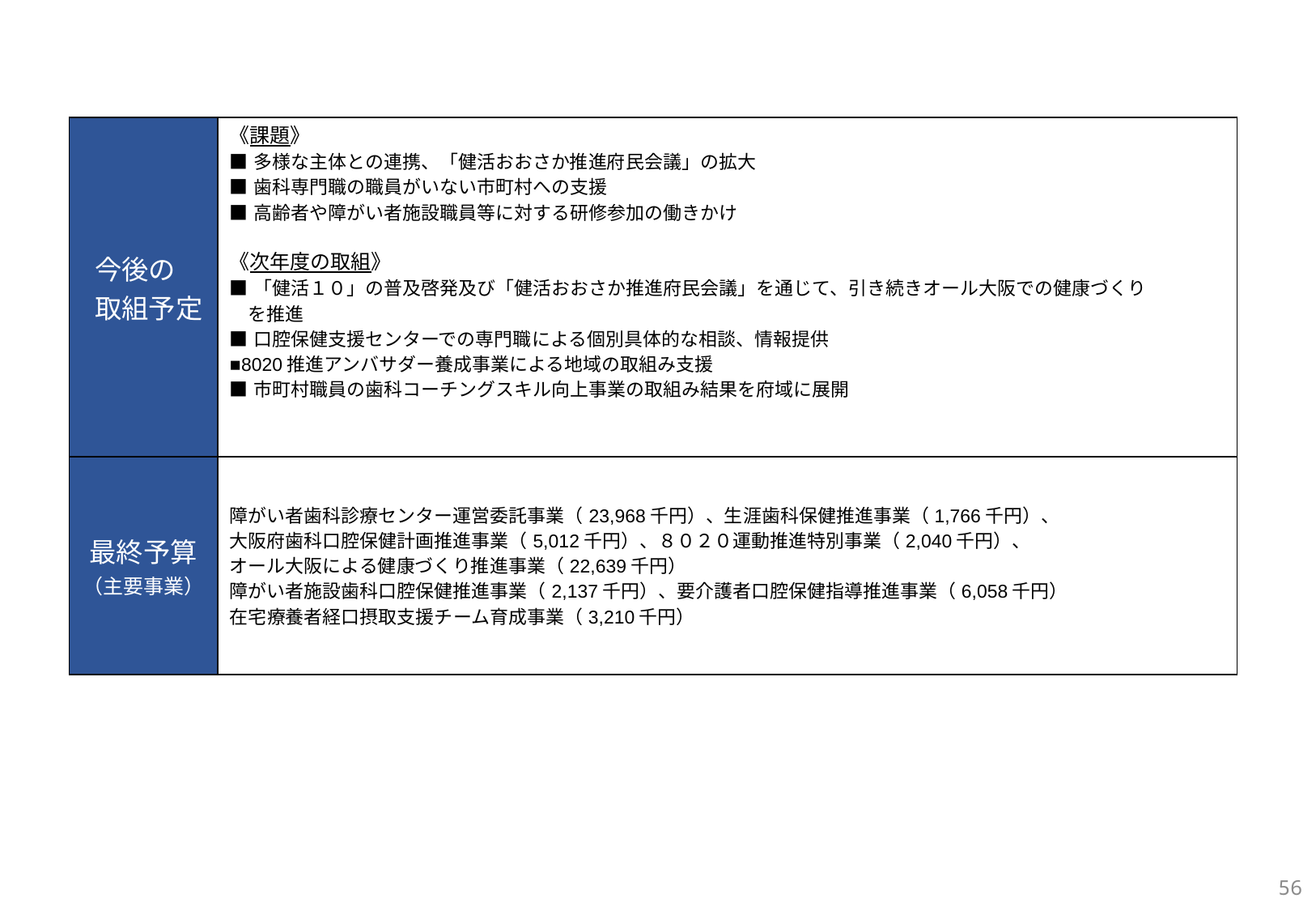

| 今後の 取組予定 | 《課題》 ■多様な主体との連携、「健活おおさか推進府民会議」の拡大 ■歯科専門職の職員がいない市町村への支援 ■高齢者や障がい者施設職員等に対する研修参加の働きかけ 《次年度の取組》 ■「健活１０」の普及啓発及び「健活おおさか推進府民会議」を通じて、引き続きオール大阪での健康づくり 　を推進 ■口腔保健支援センターでの専門職による個別具体的な相談、情報提供 ■8020推進アンバサダー養成事業による地域の取組み支援 ■市町村職員の歯科コーチングスキル向上事業の取組み結果を府域に展開 |
| --- | --- |
| 最終予算 （主要事業） | 障がい者歯科診療センター運営委託事業（23,968千円）、生涯歯科保健推進事業（1,766千円）、 大阪府歯科口腔保健計画推進事業（5,012千円）、８０２０運動推進特別事業（2,040千円）、 オール大阪による健康づくり推進事業（22,639千円） 障がい者施設歯科口腔保健推進事業（2,137千円）、要介護者口腔保健指導推進事業（6,058千円） 在宅療養者経口摂取支援チーム育成事業（3,210千円） |
56